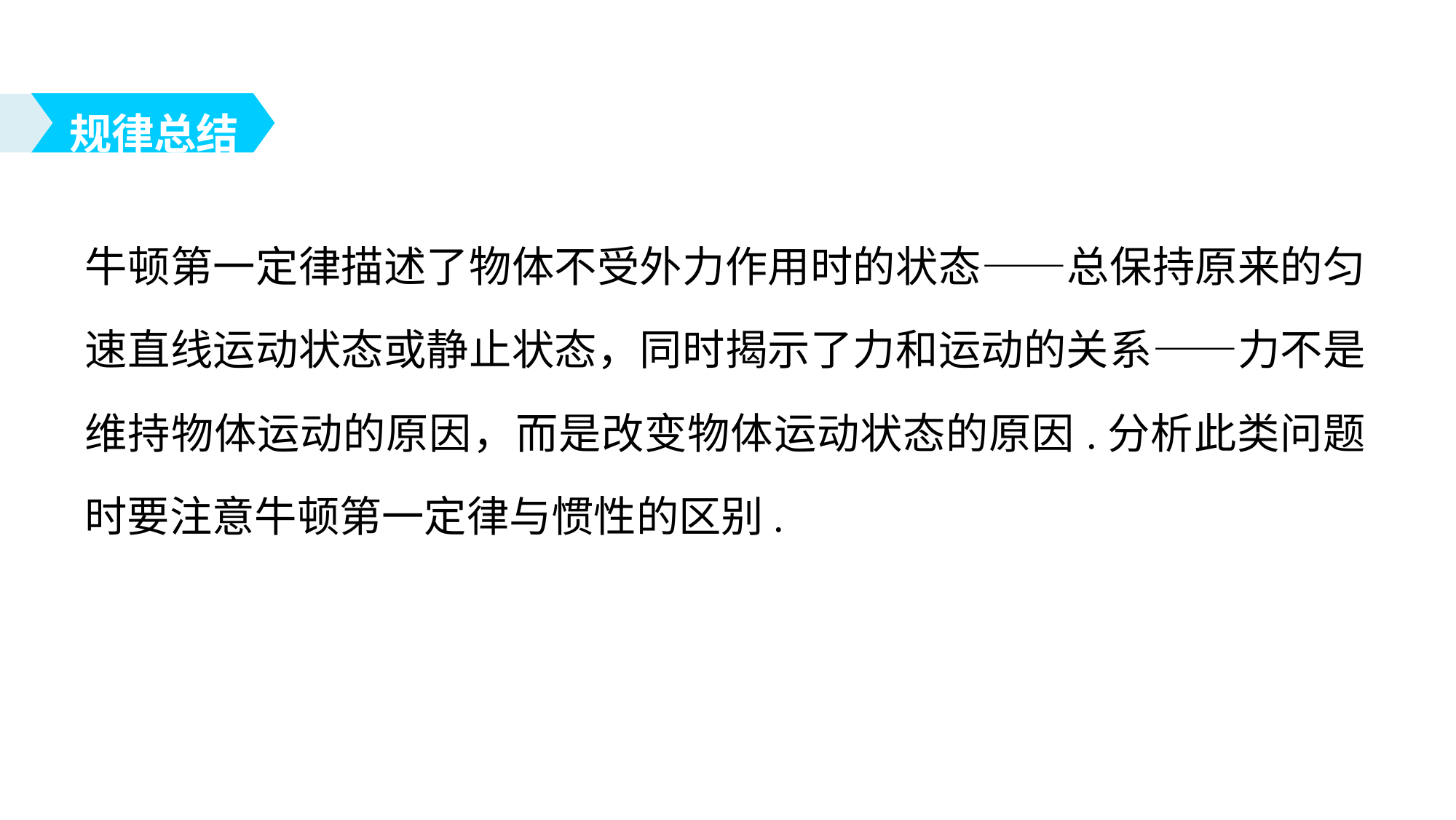

规律总结

牛顿第一定律描述了物体不受外力作用时的状态——总保持原来的匀速直线运动状态或静止状态，同时揭示了力和运动的关系——力不是维持物体运动的原因，而是改变物体运动状态的原因.分析此类问题时要注意牛顿第一定律与惯性的区别.